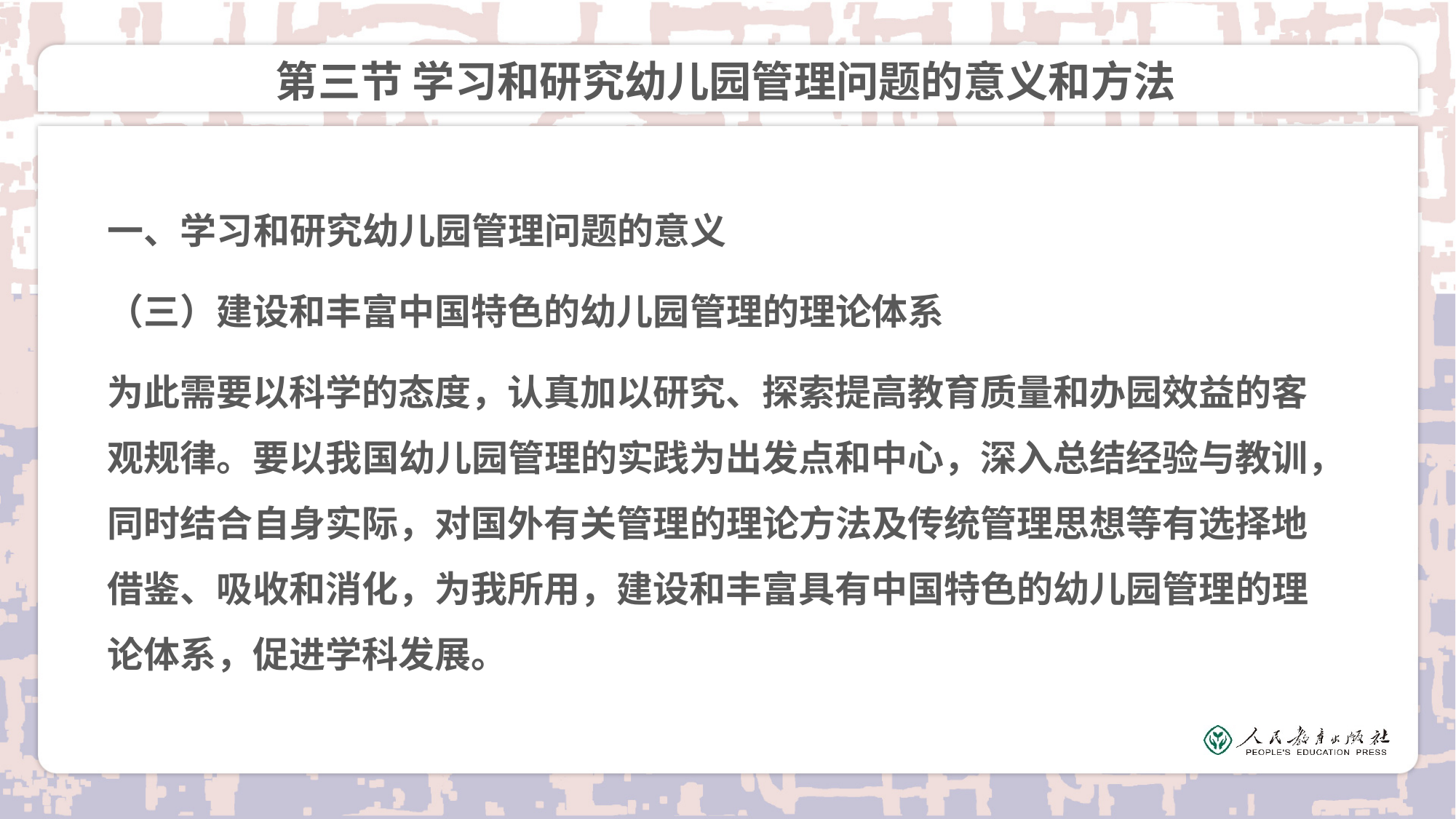

# 第三节 学习和研究幼儿园管理问题的意义和方法
一、学习和研究幼儿园管理问题的意义
（三）建设和丰富中国特色的幼儿园管理的理论体系
为此需要以科学的态度，认真加以研究、探索提高教育质量和办园效益的客观规律。要以我国幼儿园管理的实践为出发点和中心，深入总结经验与教训，同时结合自身实际，对国外有关管理的理论方法及传统管理思想等有选择地借鉴、吸收和消化，为我所用，建设和丰富具有中国特色的幼儿园管理的理论体系，促进学科发展。